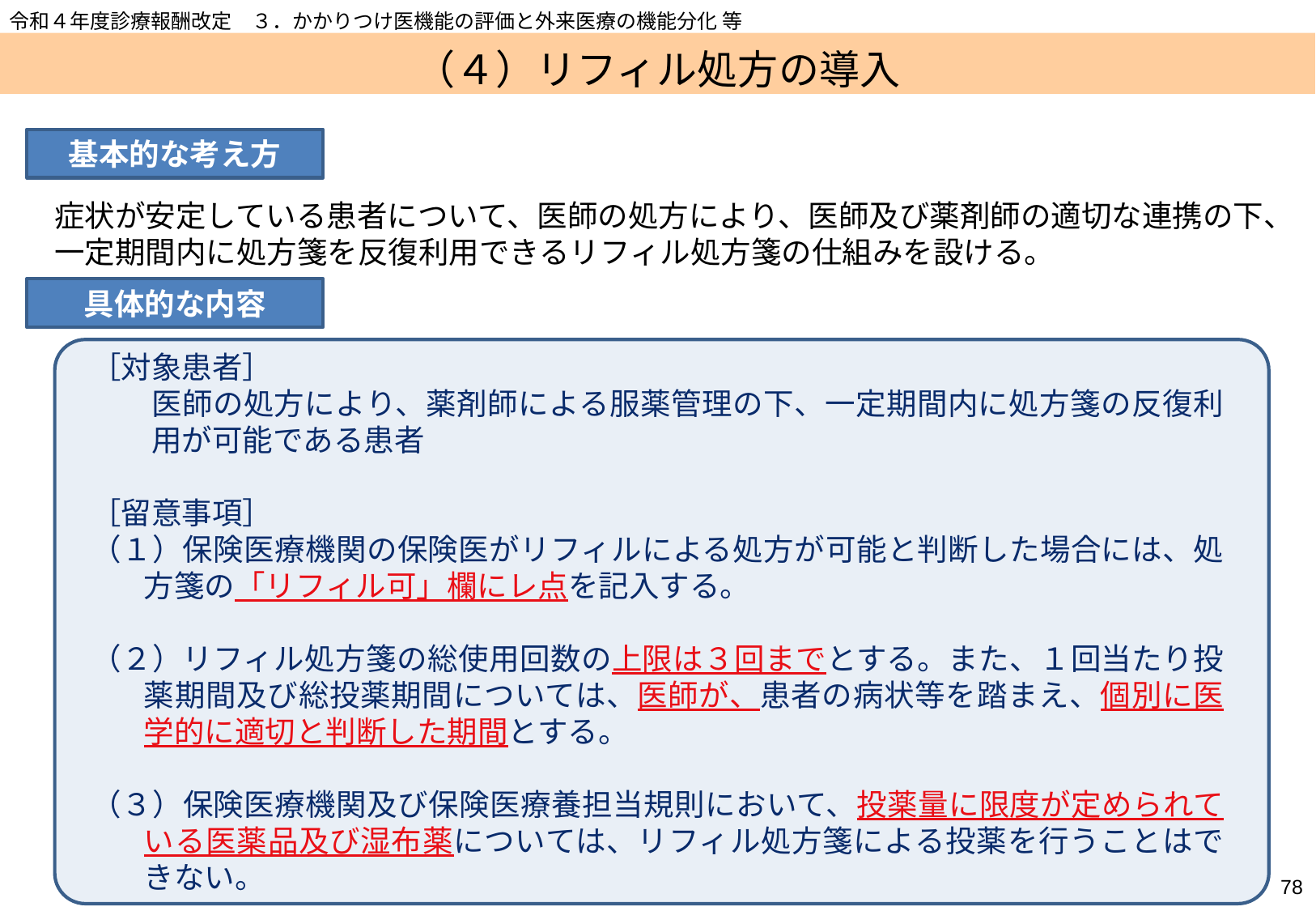

令和４年度診療報酬改定　３．かかりつけ医機能の評価と外来医療の機能分化 等
（４）リフィル処方の導入
基本的な考え方
症状が安定している患者について、医師の処方により、医師及び薬剤師の適切な連携の下、一定期間内に処方箋を反復利用できるリフィル処方箋の仕組みを設ける。
具体的な内容

［対象患者］
医師の処方により、薬剤師による服薬管理の下、一定期間内に処方箋の反復利用が可能である患者

［留意事項］
（１）保険医療機関の保険医がリフィルによる処方が可能と判断した場合には、処方箋の「リフィル可」欄にレ点を記入する。

（２）リフィル処方箋の総使用回数の上限は３回までとする。また、１回当たり投薬期間及び総投薬期間については、医師が、患者の病状等を踏まえ、個別に医学的に適切と判断した期間とする。

（３）保険医療機関及び保険医療養担当規則において、投薬量に限度が定められている医薬品及び湿布薬については、リフィル処方箋による投薬を行うことはできない。
78